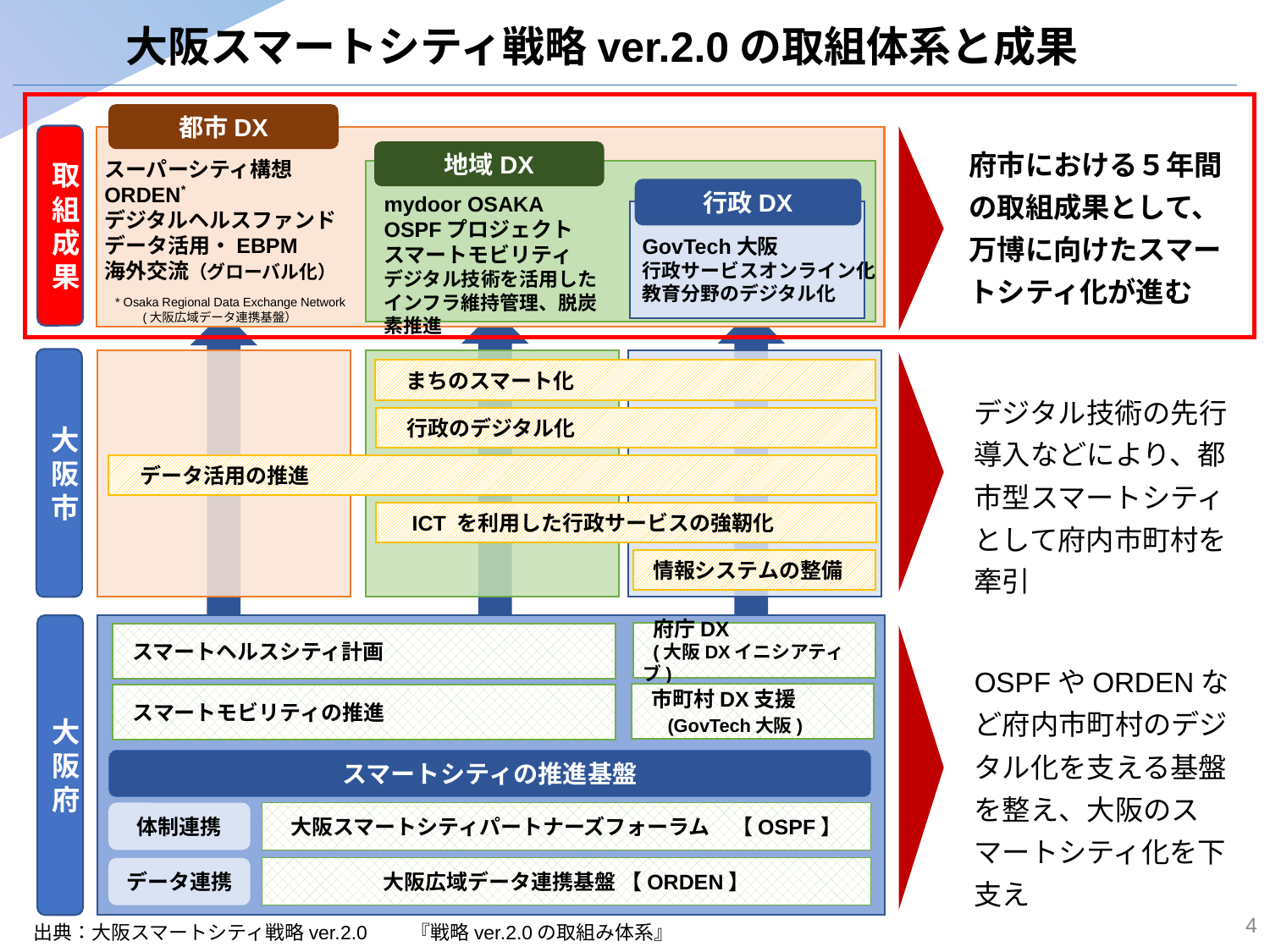

大阪スマートシティ戦略ver.2.0の取組体系と成果

都市DX
取組成果

府市における５年間の取組成果として、万博に向けたスマートシティ化が進む
地域DX
スーパーシティ構想
ORDEN*
デジタルヘルスファンド
データ活用・EBPM
海外交流（グローバル化）

行政DX
mydoor OSAKA
OSPFプロジェクト
スマートモビリティ
デジタル技術を活用したインフラ維持管理、脱炭素推進

GovTech大阪
行政サービスオンライン化
教育分野のデジタル化

* Osaka Regional Data Exchange Network
　　(大阪広域データ連携基盤）

大阪市

　まちのスマート化
デジタル技術の先行導入などにより、都市型スマートシティとして府内市町村を牽引
　行政のデジタル化

　データ活用の推進
　ICT を利用した行政サービスの強靭化
 情報システムの整備

大阪府
 府庁DX
  (大阪DXイニシアティブ)
 スマートヘルスシティ計画
OSPFやORDENなど府内市町村のデジタル化を支える基盤を整え、大阪のスマートシティ化を下支え
 市町村DX支援
　(GovTech大阪)
 スマートモビリティの推進

スマートシティの推進基盤
体制連携
大阪スマートシティパートナーズフォーラム　【OSPF】
データ連携
大阪広域データ連携基盤 【ORDEN】
4
出典：大阪スマートシティ戦略ver.2.0　　『戦略ver.2.0の取組み体系』